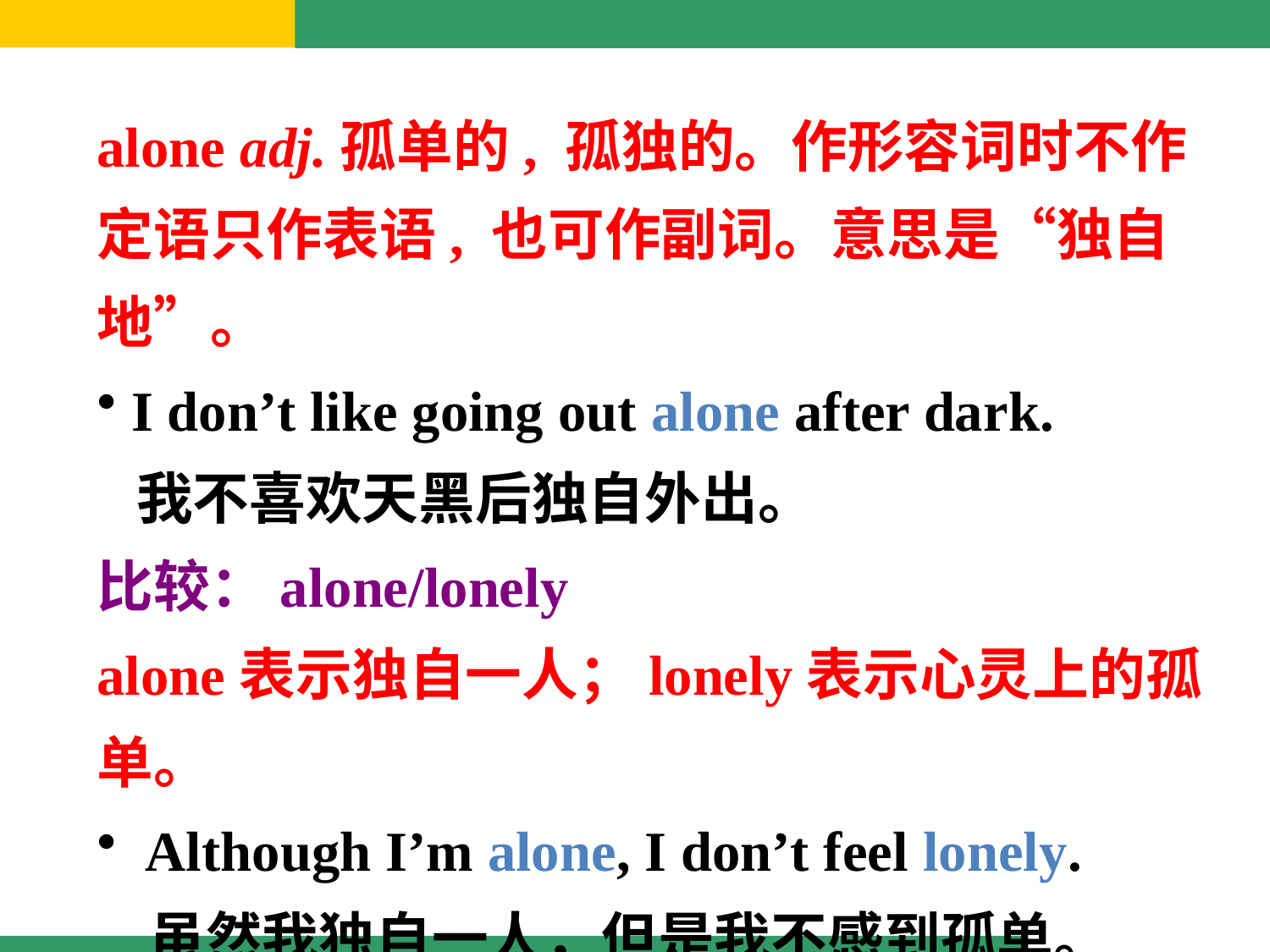

alone adj.孤单的, 孤独的。作形容词时不作定语只作表语, 也可作副词。意思是“独自地”。
 I don’t like going out alone after dark.
  我不喜欢天黑后独自外出。
比较：alone/lonely
alone表示独自一人；lonely表示心灵上的孤单。
  Although I’m alone, I don’t feel lonely.
   虽然我独自一人，但是我不感到孤单。